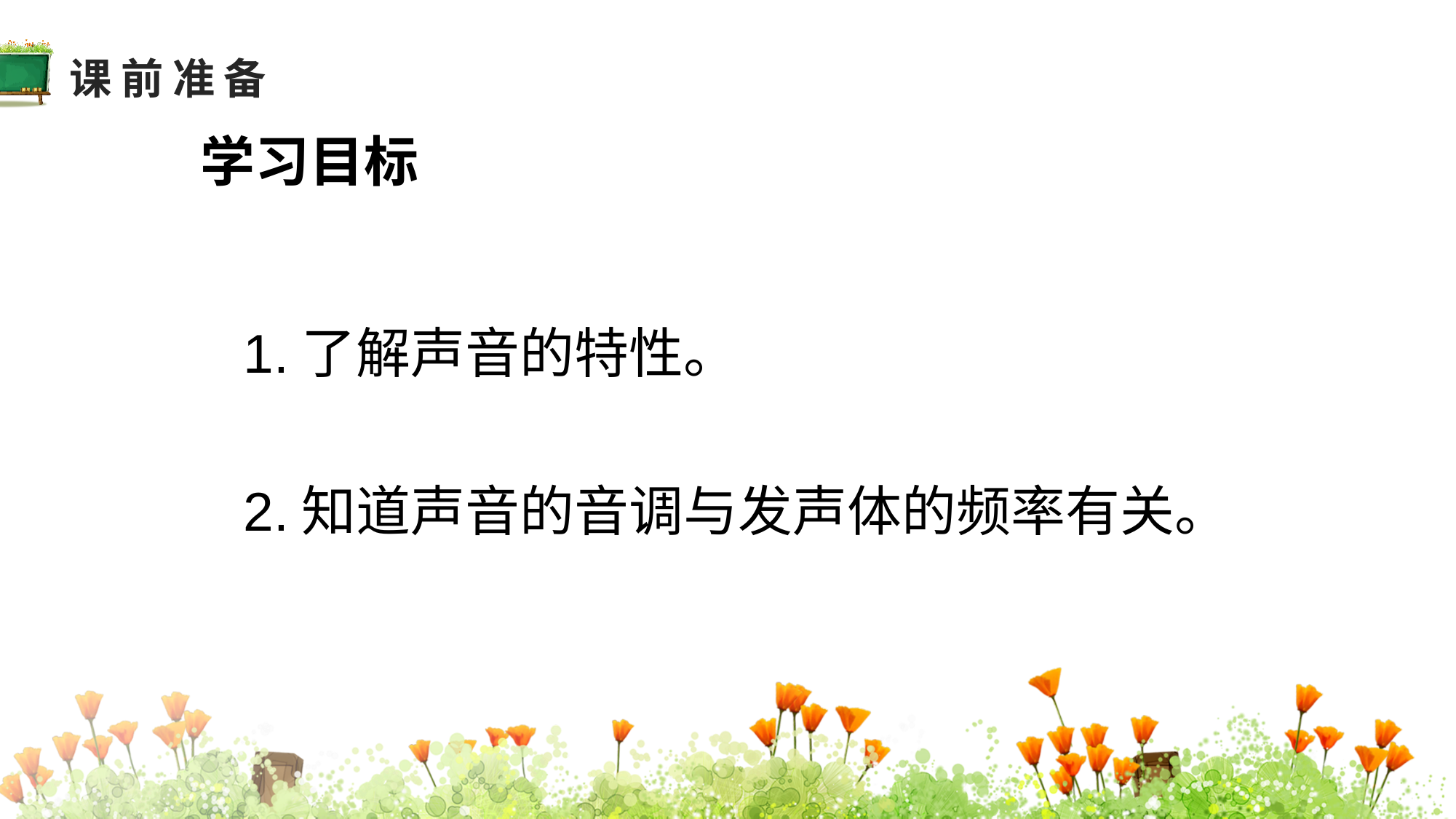

课前准备
学习目标
教学分析
1.了解声音的特性。
2.知道声音的音调与发声体的频率有关。